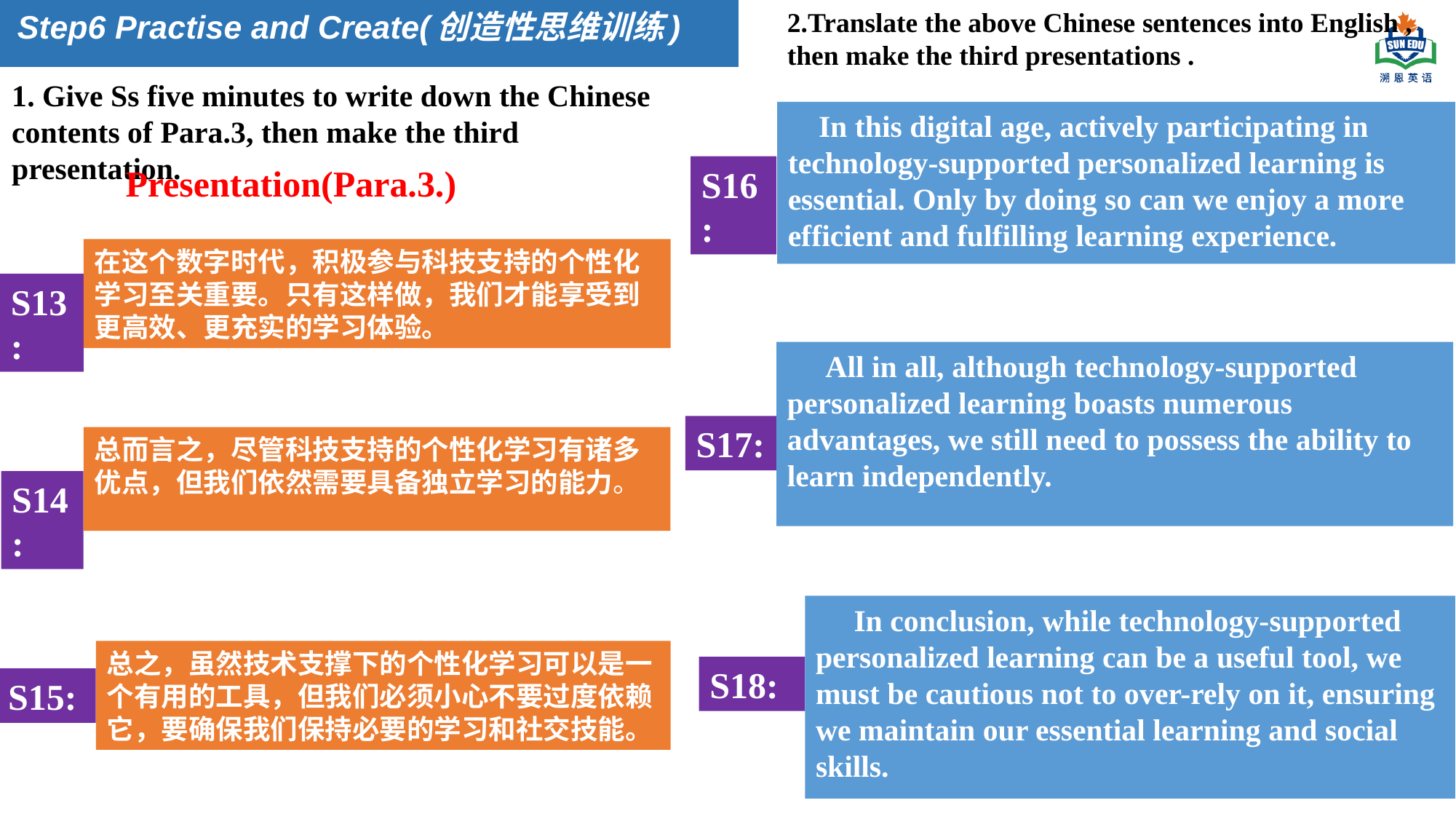

Step6 Practise and Create(创造性思维训练)

2.Translate the above Chinese sentences into English , then make the third presentations .
1. Give Ss five minutes to write down the Chinese
contents of Para.3, then make the third presentation.
    In this digital age, actively participating in technology-supported personalized learning is essential. Only by doing so can we enjoy a more efficient and fulfilling learning experience.
Presentation(Para.3.)
S16:
在这个数字时代，积极参与科技支持的个性化学习至关重要。只有这样做，我们才能享受到更高效、更充实的学习体验。
S13:
     All in all, although technology-supported personalized learning boasts numerous advantages, we still need to possess the ability to learn independently.
S17:
总而言之，尽管科技支持的个性化学习有诸多优点，但我们依然需要具备独立学习的能力。
S14:
     In conclusion, while technology-supported personalized learning can be a useful tool, we must be cautious not to over-rely on it, ensuring we maintain our essential learning and social skills.

总之，虽然技术支撑下的个性化学习可以是一个有用的工具，但我们必须小心不要过度依赖它，要确保我们保持必要的学习和社交技能。
S18:
S15: